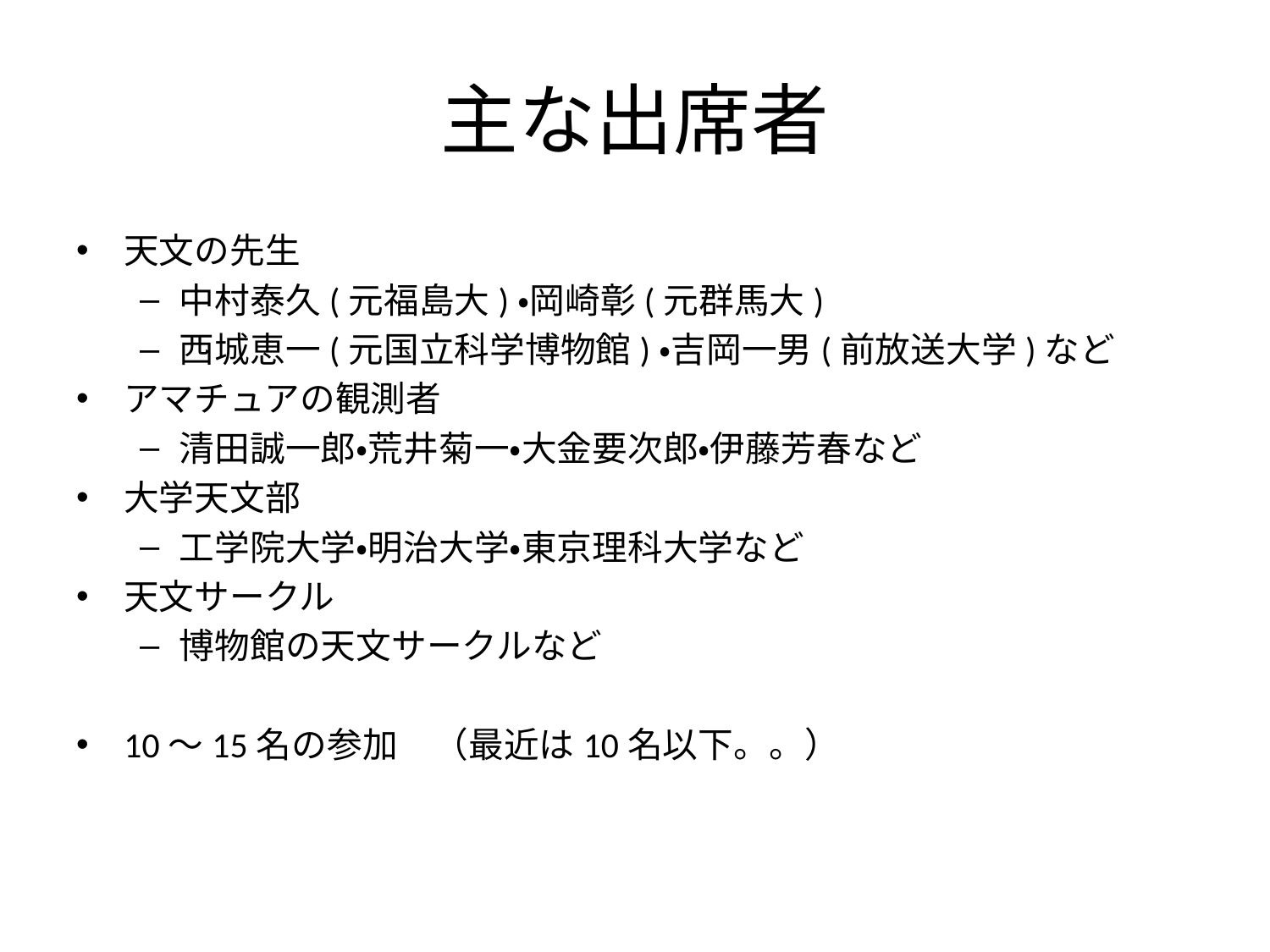

# 主な出席者
天文の先生
中村泰久(元福島大)・岡崎彰(元群馬大)
西城恵一(元国立科学博物館)・吉岡一男(前放送大学)など
アマチュアの観測者
清田誠一郎・荒井菊一・大金要次郎・伊藤芳春など
大学天文部
工学院大学・明治大学・東京理科大学など
天文サークル
博物館の天文サークルなど

10～15名の参加　（最近は10名以下。。）